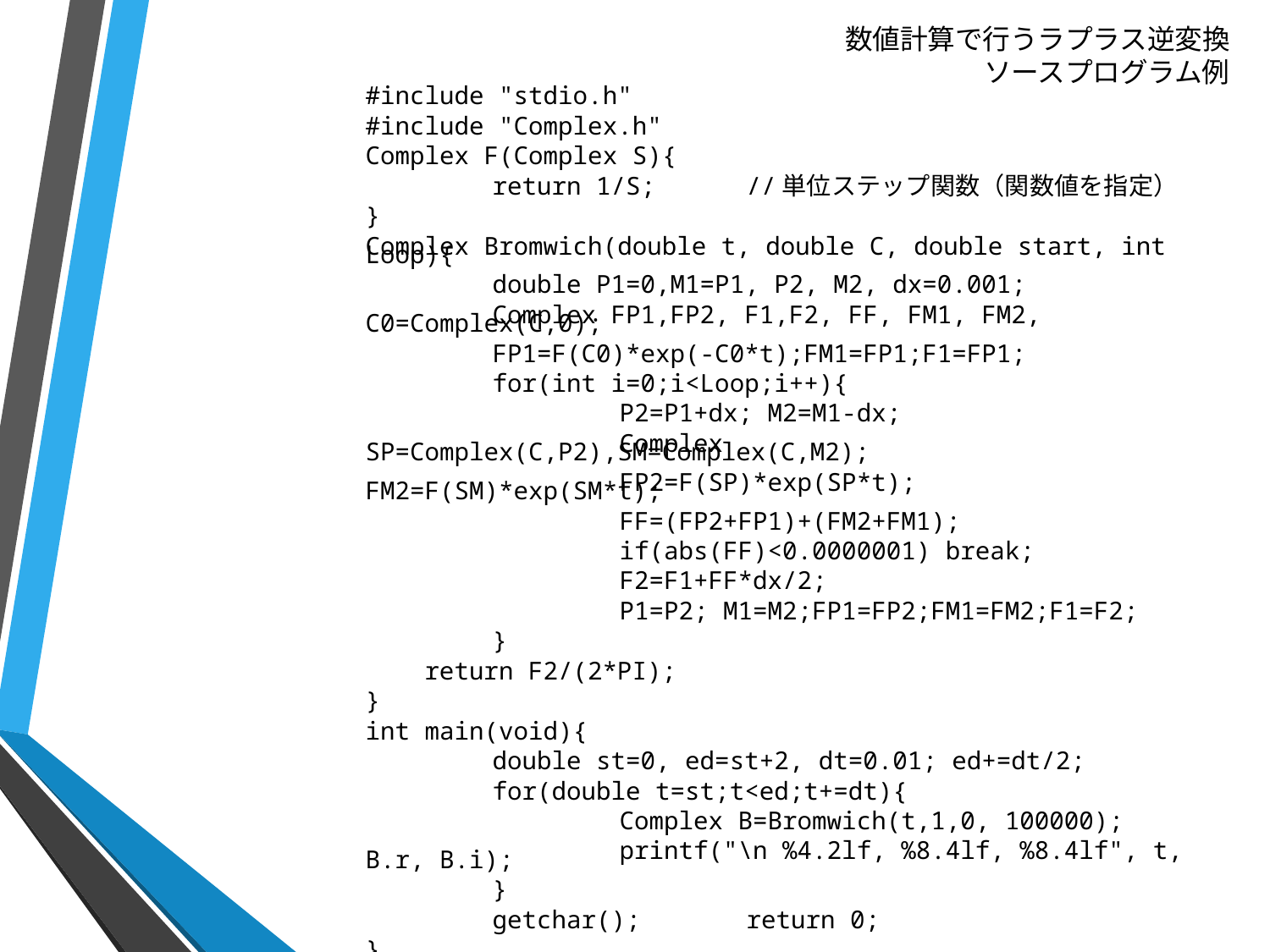

# 数値計算で行うラプラス逆変換 ソースプログラム例
#include "stdio.h"
#include "Complex.h"
Complex F(Complex S){
	return 1/S;	//単位ステップ関数（関数値を指定）
}
Complex Bromwich(double t, double C, double start, int Loop){
	double P1=0,M1=P1, P2, M2, dx=0.001;
	Complex FP1,FP2, F1,F2, FF, FM1, FM2, C0=Complex(C,0);
	FP1=F(C0)*exp(-C0*t);FM1=FP1;F1=FP1;
	for(int i=0;i<Loop;i++){
		P2=P1+dx; M2=M1-dx;
		Complex SP=Complex(C,P2),SM=Complex(C,M2);
		FP2=F(SP)*exp(SP*t); FM2=F(SM)*exp(SM*t);
		FF=(FP2+FP1)+(FM2+FM1);
		if(abs(FF)<0.0000001) break;
		F2=F1+FF*dx/2;
		P1=P2; M1=M2;FP1=FP2;FM1=FM2;F1=F2;
	}
    return F2/(2*PI);
}
int main(void){
	double st=0, ed=st+2, dt=0.01; ed+=dt/2;
	for(double t=st;t<ed;t+=dt){
		Complex B=Bromwich(t,1,0, 100000);
		printf("\n %4.2lf, %8.4lf, %8.4lf", t, B.r, B.i);
	}
	getchar();	return 0;
}